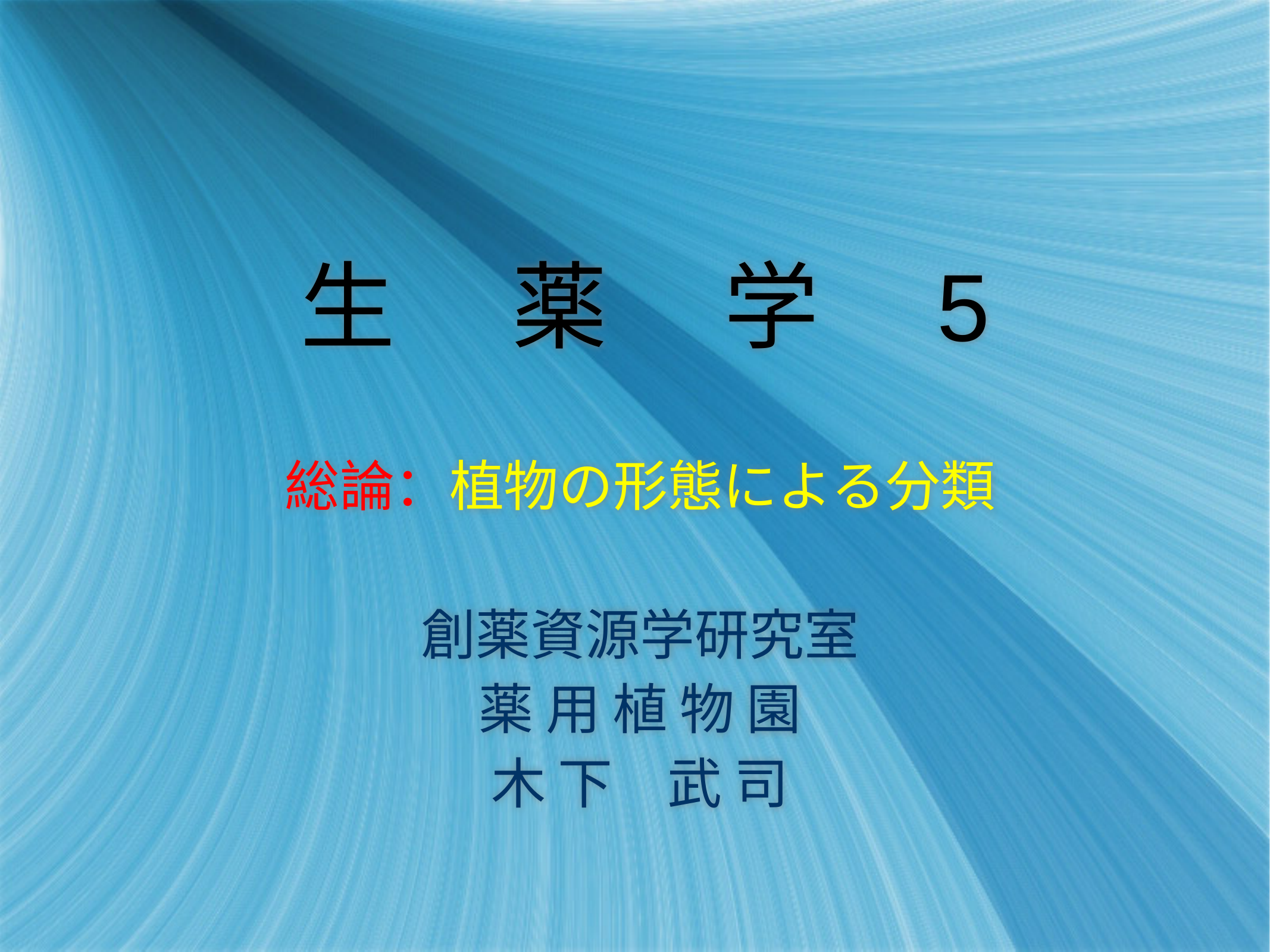

# 生 　薬 　学　5
総論：植物の形態による分類

創薬資源学研究室
薬 用 植 物 園
木 下　武 司